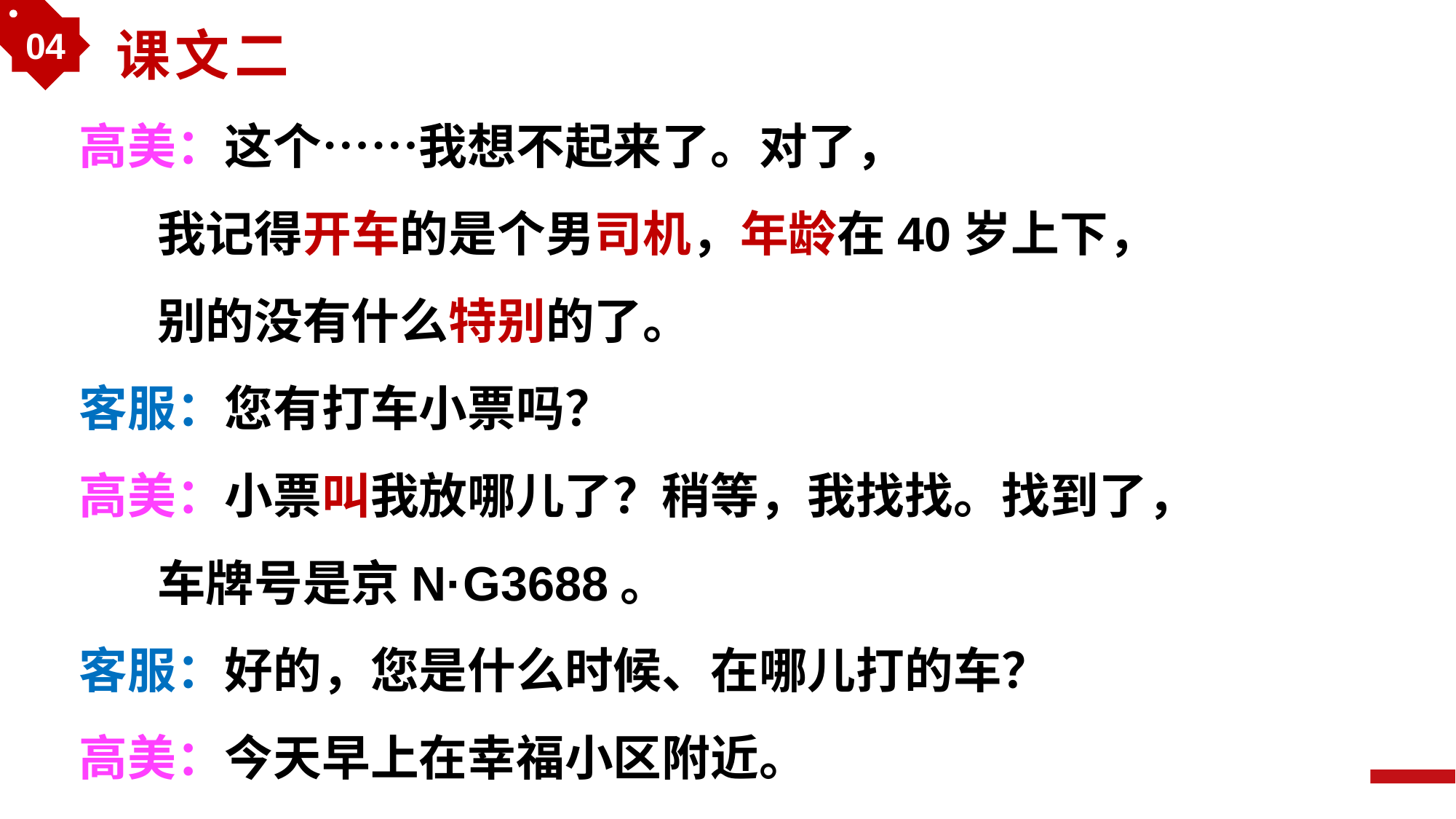

04
课文二
高美：这个……我想不起来了。对了，
      我记得开车的是个男司机，年龄在40岁上下，
      别的没有什么特别的了。
客服：您有打车小票吗？
高美：小票叫我放哪儿了？稍等，我找找。找到了，
      车牌号是京N·G3688。
客服：好的，您是什么时候、在哪儿打的车？
高美：今天早上在幸福小区附近。